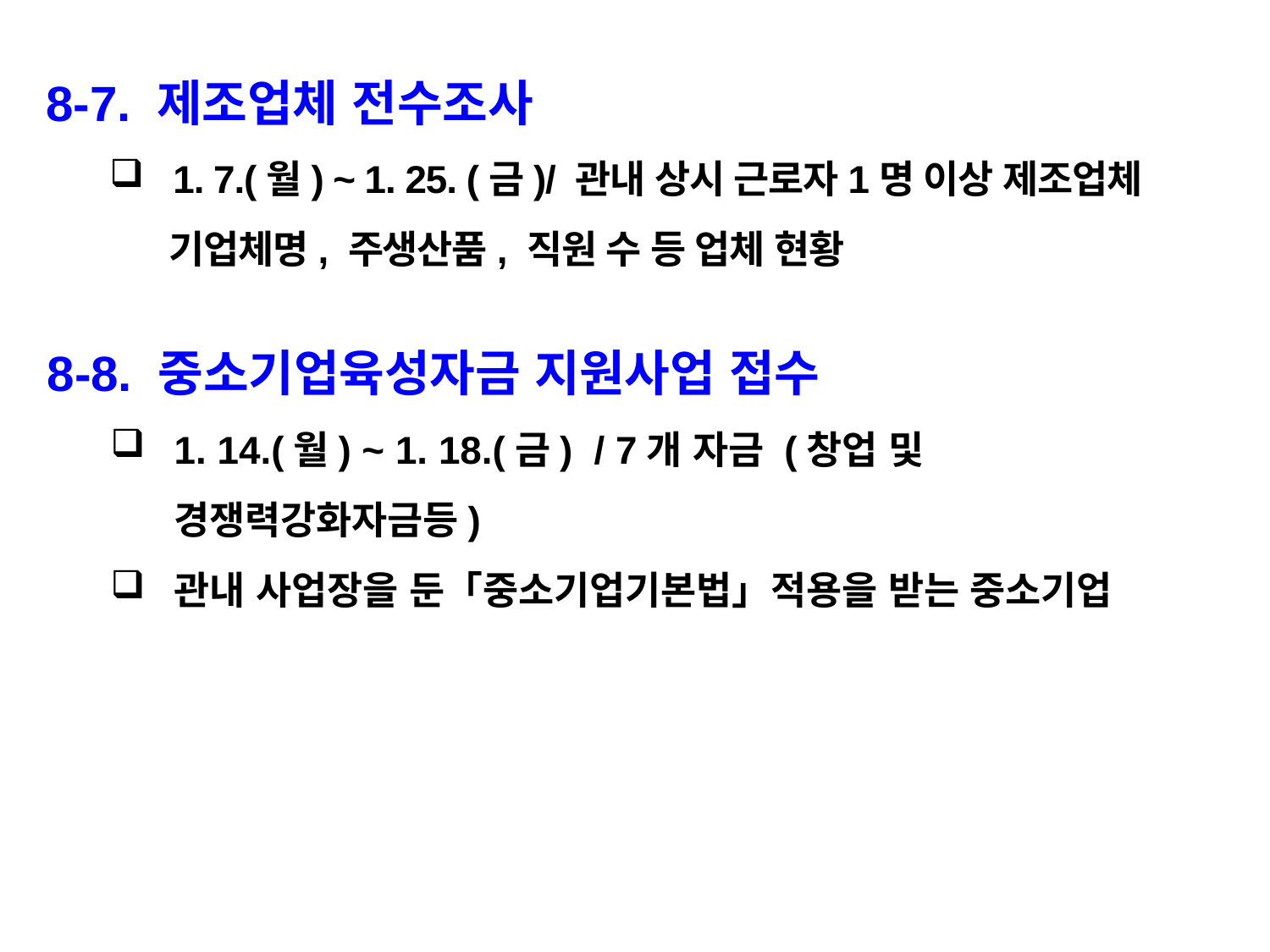

8-7. 제조업체 전수조사
1. 7.(월) ~ 1. 25. (금)/ 관내 상시 근로자1명 이상 제조업체
     기업체명, 주생산품, 직원 수 등 업체 현황
8-8. 중소기업육성자금 지원사업 접수
1. 14.(월) ~ 1. 18.(금)  / 7개 자금 (창업 및 경쟁력강화자금등)
관내 사업장을 둔「중소기업기본법」적용을 받는 중소기업